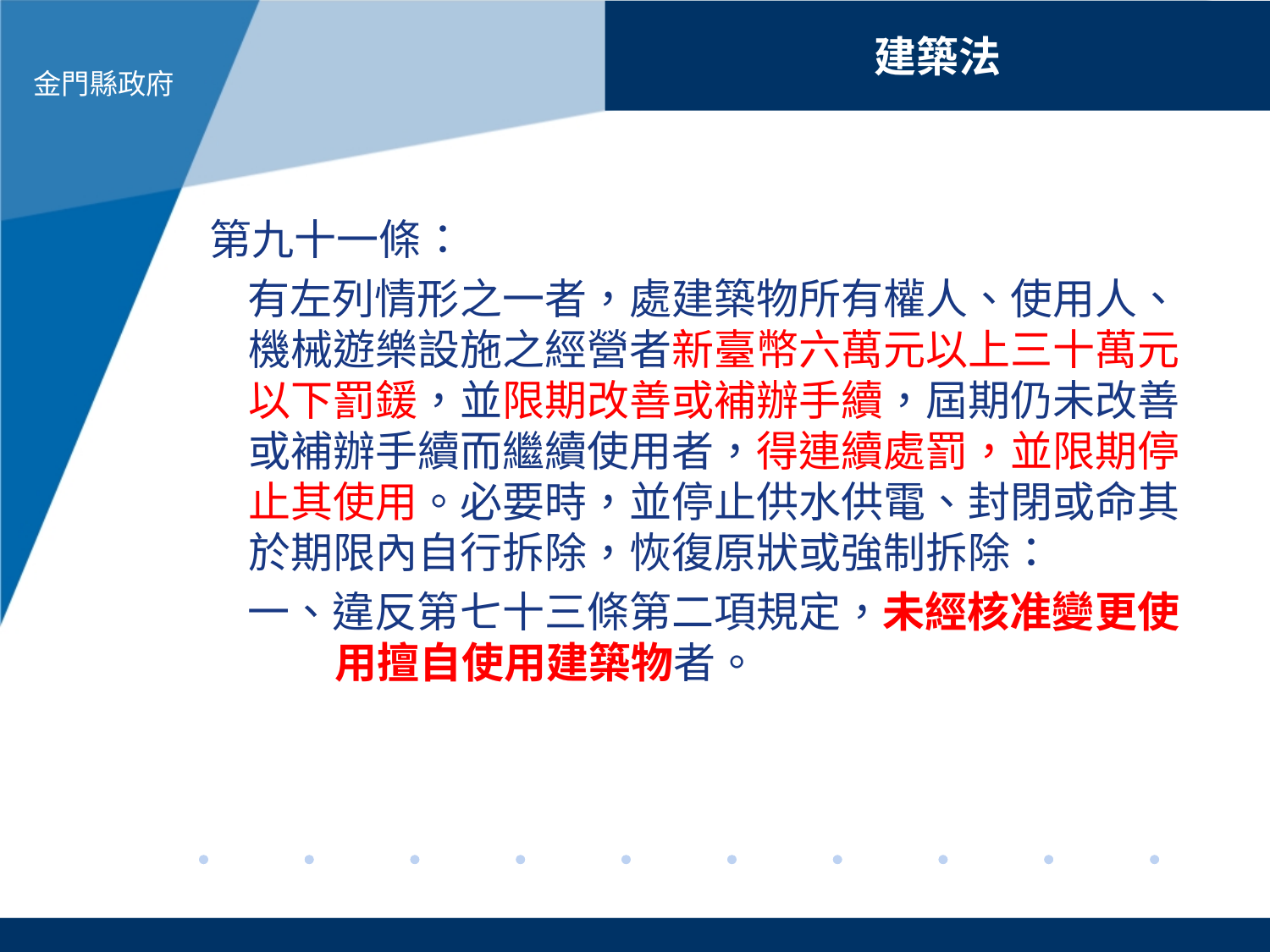

建築法
第九十一條：
有左列情形之一者，處建築物所有權人、使用人、機械遊樂設施之經營者新臺幣六萬元以上三十萬元以下罰鍰，並限期改善或補辦手續，屆期仍未改善或補辦手續而繼續使用者，得連續處罰，並限期停止其使用。必要時，並停止供水供電、封閉或命其於期限內自行拆除，恢復原狀或強制拆除：
一、違反第七十三條第二項規定，未經核准變更使用擅自使用建築物者。